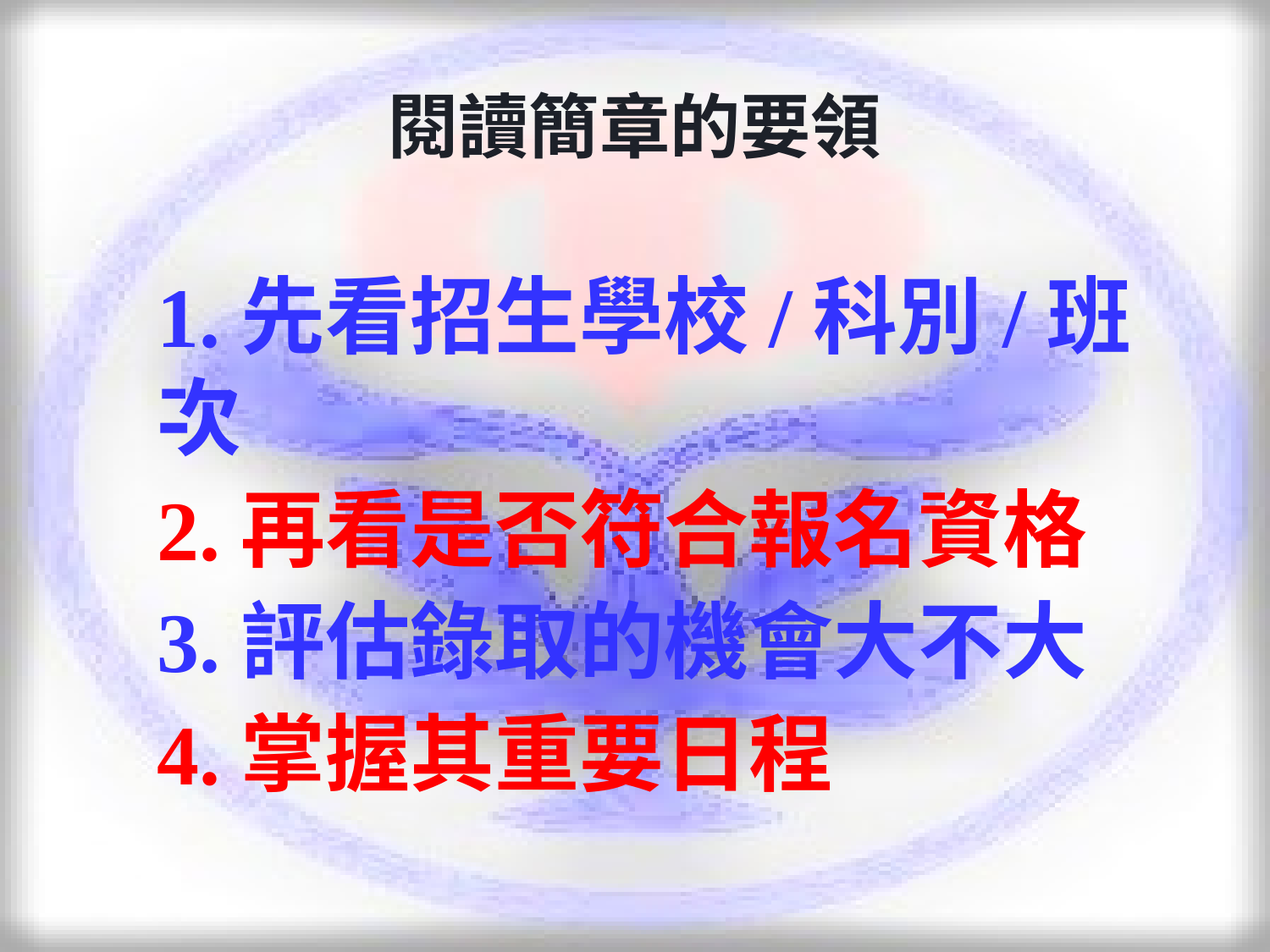

閱讀簡章的要領
1.先看招生學校/科別/班次
2.再看是否符合報名資格
3.評估錄取的機會大不大
4.掌握其重要日程